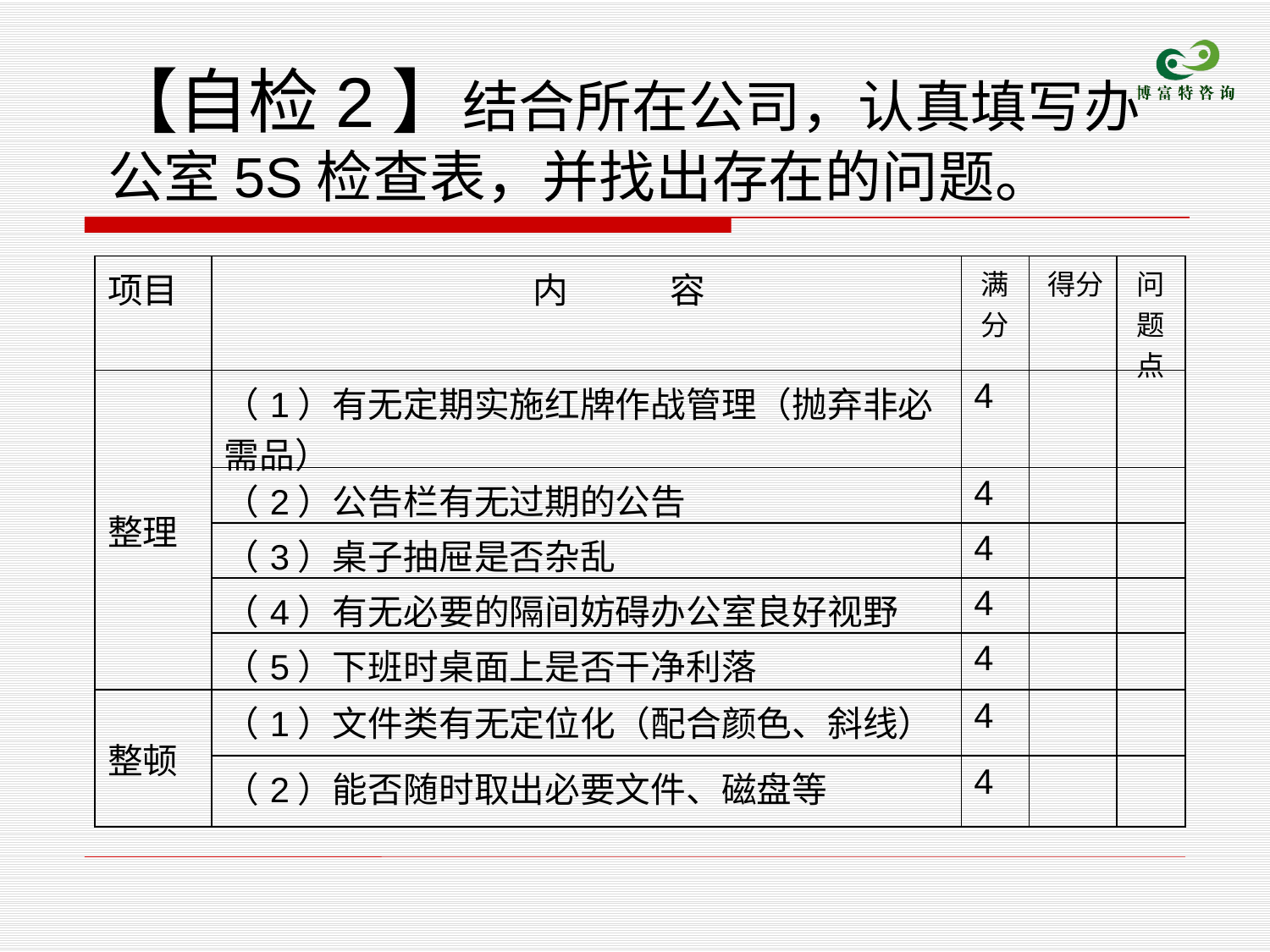

【自检2】结合所在公司，认真填写办公室5S检查表，并找出存在的问题。
| 项目 | 内 容 | 满分 | 得分 | 问题点 |
| --- | --- | --- | --- | --- |
| 整理 | （1）有无定期实施红牌作战管理（抛弃非必需品） | 4 |  |  |
|  | （2）公告栏有无过期的公告 | 4 |  |  |
|  | （3）桌子抽屉是否杂乱 | 4 |  |  |
|  | （4）有无必要的隔间妨碍办公室良好视野 | 4 |  |  |
|  | （5）下班时桌面上是否干净利落 | 4 |  |  |
| 整顿 | （1）文件类有无定位化（配合颜色、斜线） | 4 |  |  |
|  | （2）能否随时取出必要文件、磁盘等 | 4 |  |  |
284